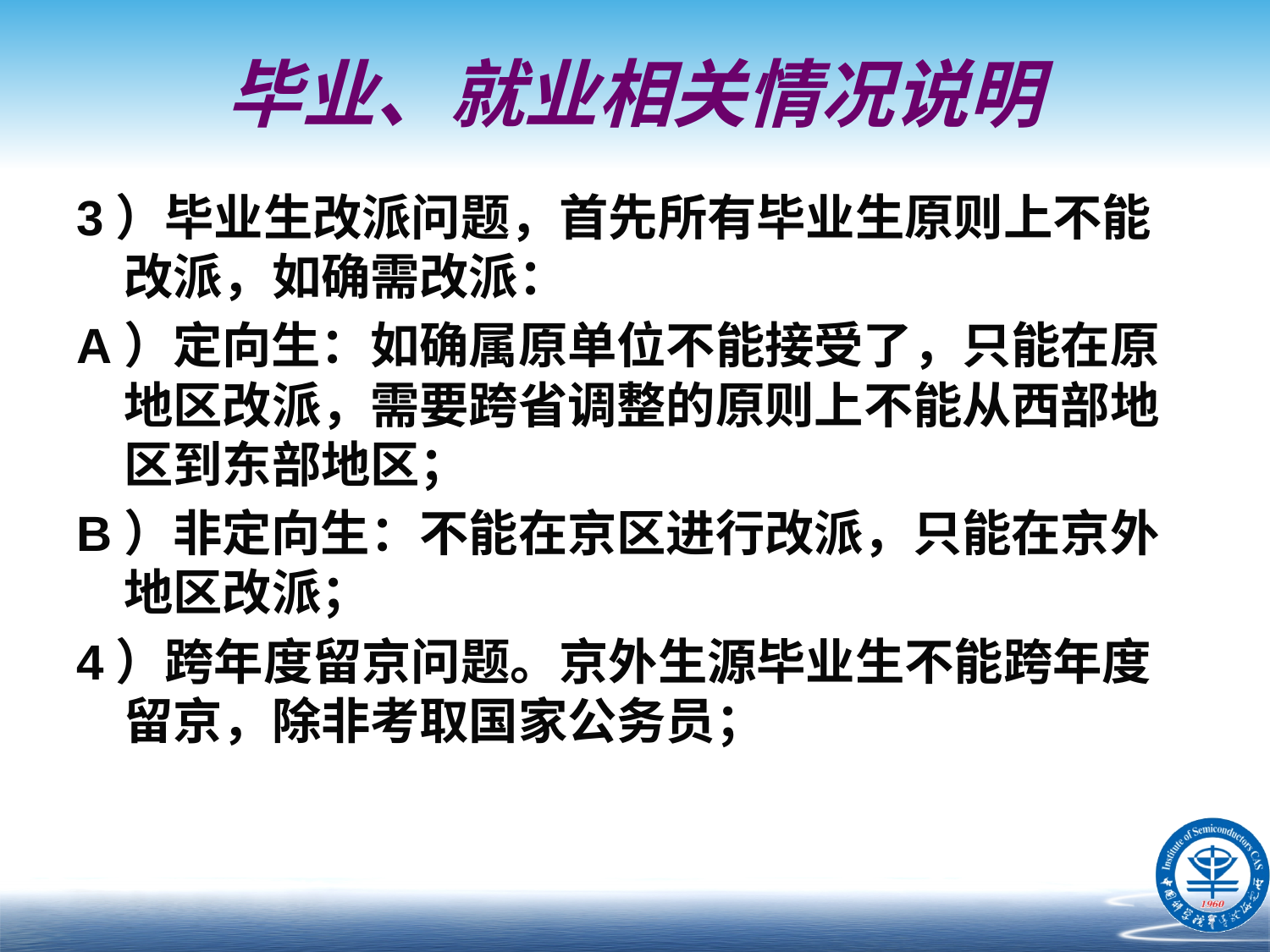

# 毕业、就业相关情况说明
3）毕业生改派问题，首先所有毕业生原则上不能改派，如确需改派：
A）定向生：如确属原单位不能接受了，只能在原地区改派，需要跨省调整的原则上不能从西部地区到东部地区；
B）非定向生：不能在京区进行改派，只能在京外地区改派；
4）跨年度留京问题。京外生源毕业生不能跨年度留京，除非考取国家公务员；